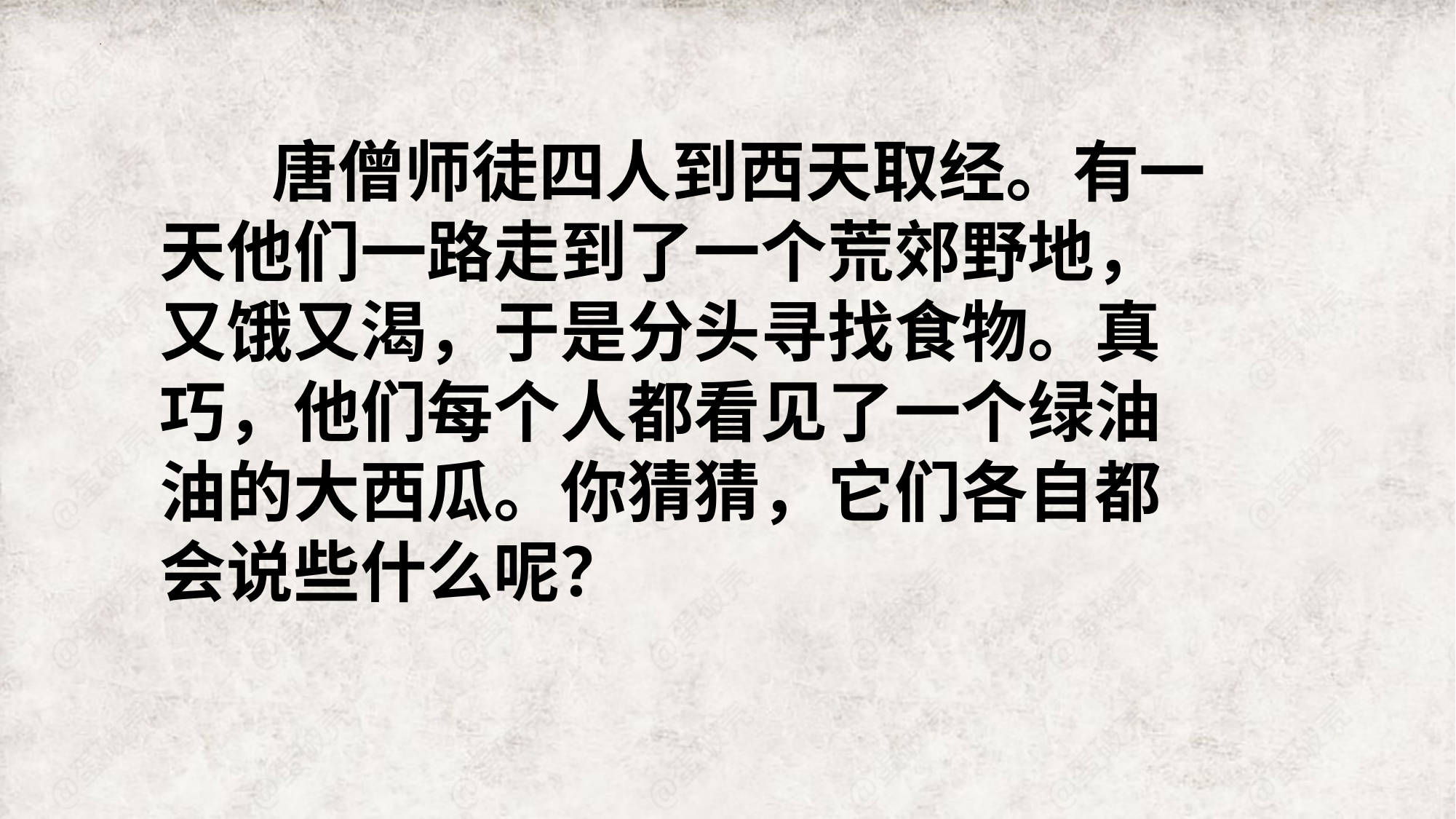

唐僧师徒四人到西天取经。有一天他们一路走到了一个荒郊野地，又饿又渴，于是分头寻找食物。真巧，他们每个人都看见了一个绿油油的大西瓜。你猜猜，它们各自都会说些什么呢？